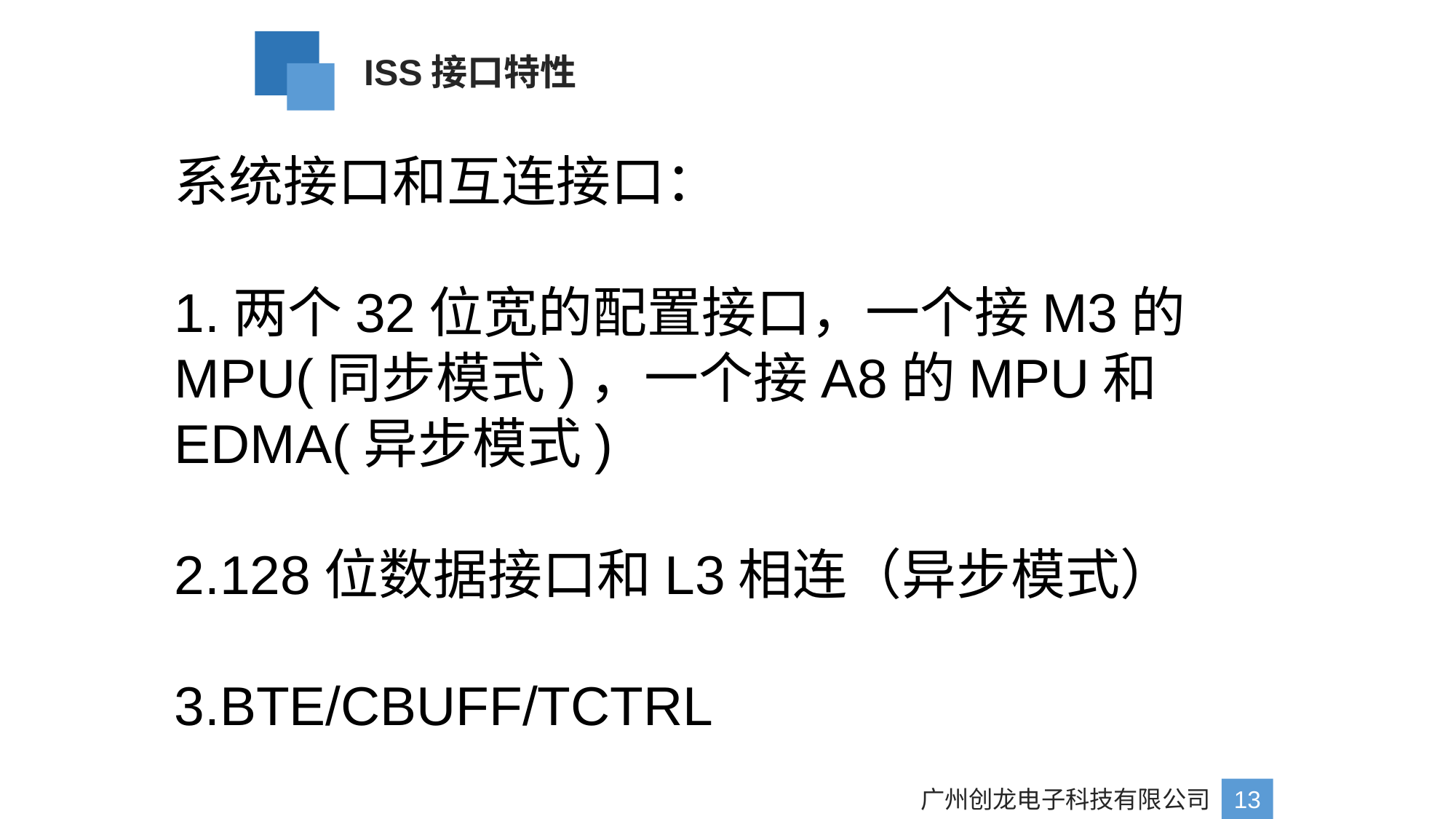

ISS接口特性
系统接口和互连接口：

1.两个32位宽的配置接口，一个接M3的MPU(同步模式)，一个接A8的MPU和EDMA(异步模式)

2.128位数据接口和L3相连（异步模式）

3.BTE/CBUFF/TCTRL

广州创龙电子科技有限公司
13